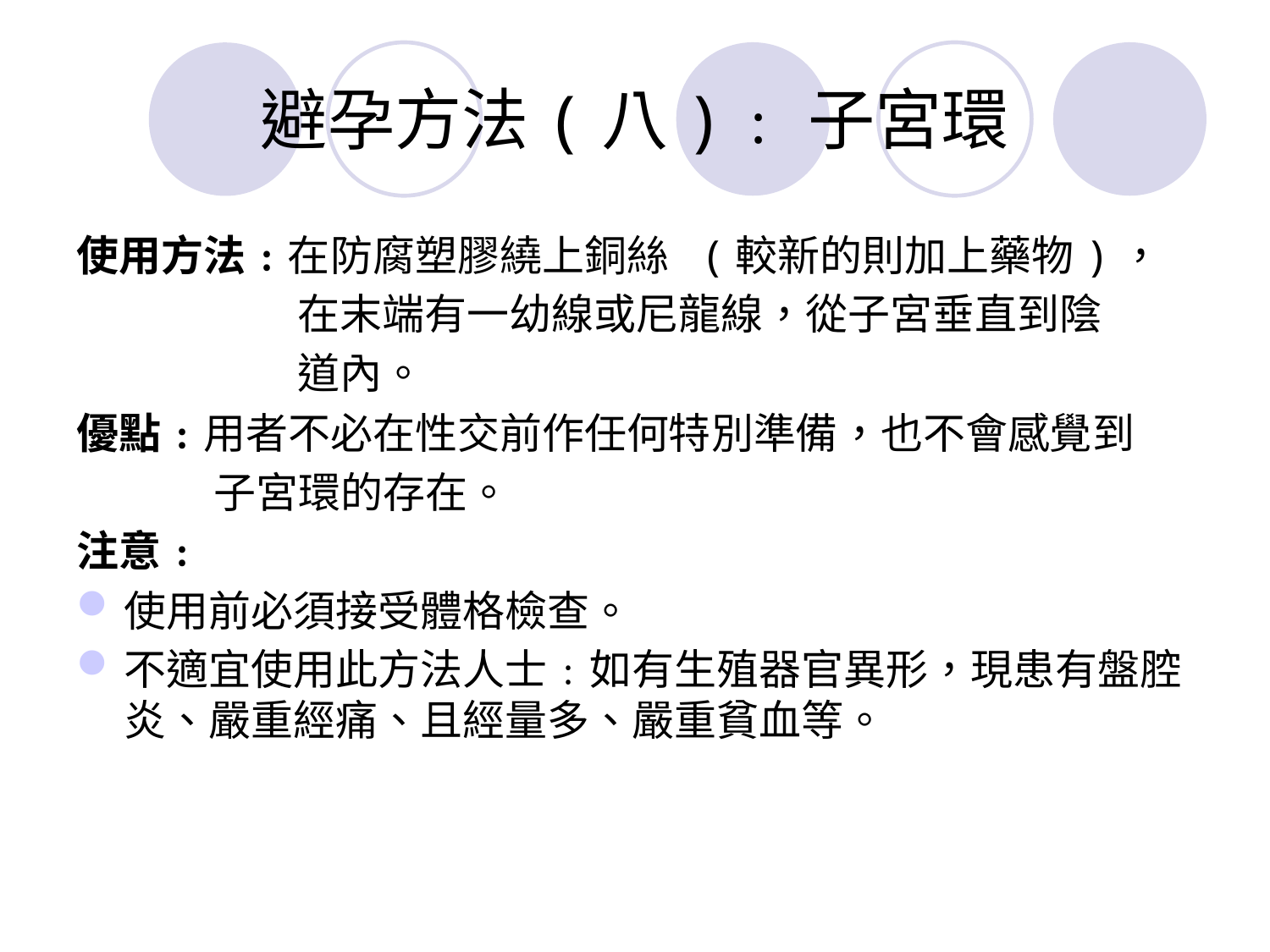

# 避孕方法(八)﹕子宮環
使用方法﹕在防腐塑膠繞上銅絲 (較新的則加上藥物)，
          在末端有一幼線或尼龍線，從子宮垂直到陰
          道內。
優點﹕用者不必在性交前作任何特別準備，也不會感覺到
      子宮環的存在。
注意﹕
使用前必須接受體格檢查。
不適宜使用此方法人士﹕如有生殖器官異形，現患有盤腔炎、嚴重經痛、且經量多、嚴重貧血等。